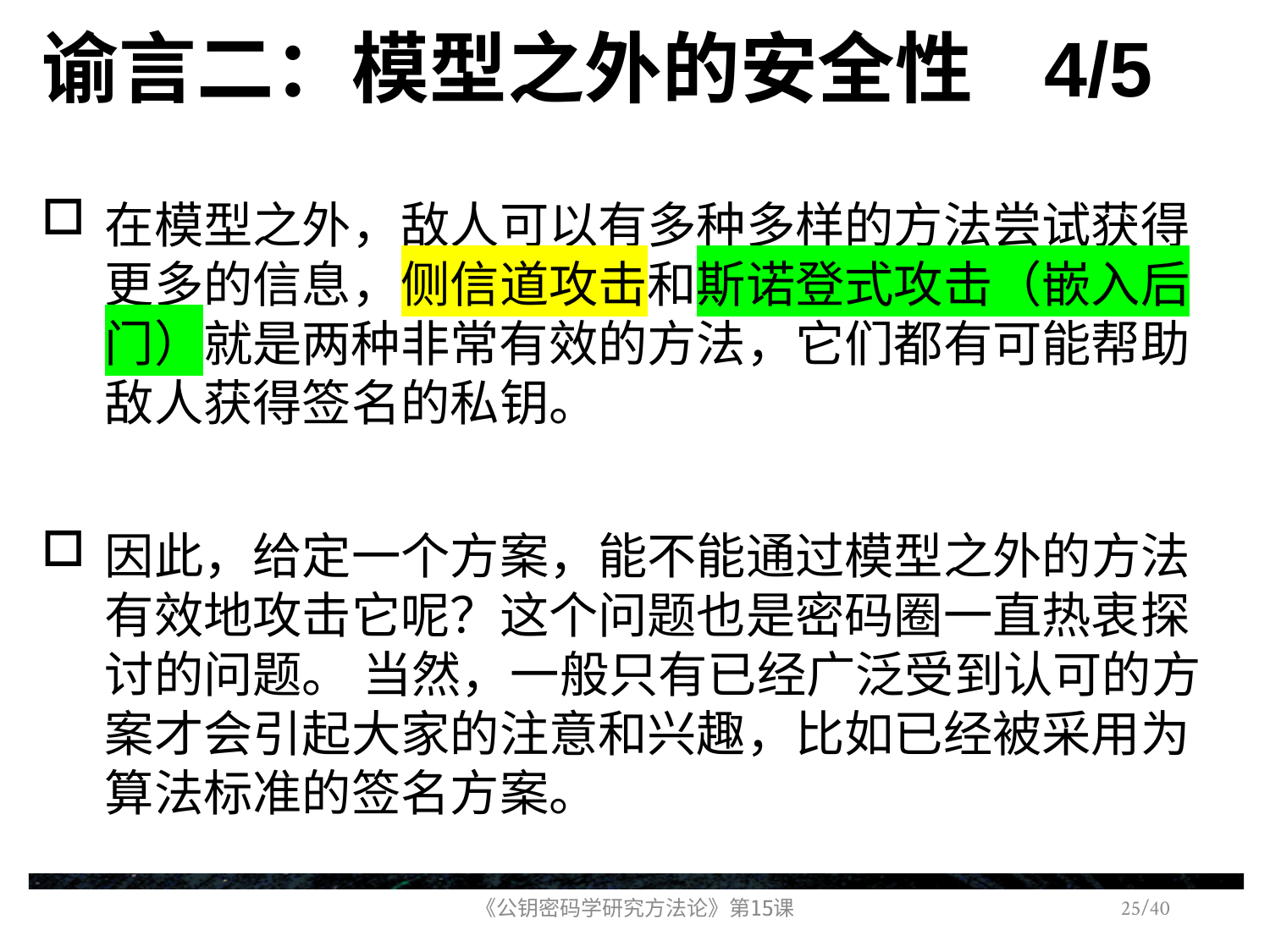

# 谕言二：模型之外的安全性   4/5
在模型之外，敌人可以有多种多样的方法尝试获得更多的信息，侧信道攻击和斯诺登式攻击（嵌入后门）就是两种非常有效的方法，它们都有可能帮助敌人获得签名的私钥。

因此，给定一个方案，能不能通过模型之外的方法有效地攻击它呢？这个问题也是密码圈一直热衷探讨的问题。 当然，一般只有已经广泛受到认可的方案才会引起大家的注意和兴趣，比如已经被采用为算法标准的签名方案。
《公钥密码学研究方法论》第15课
25/40